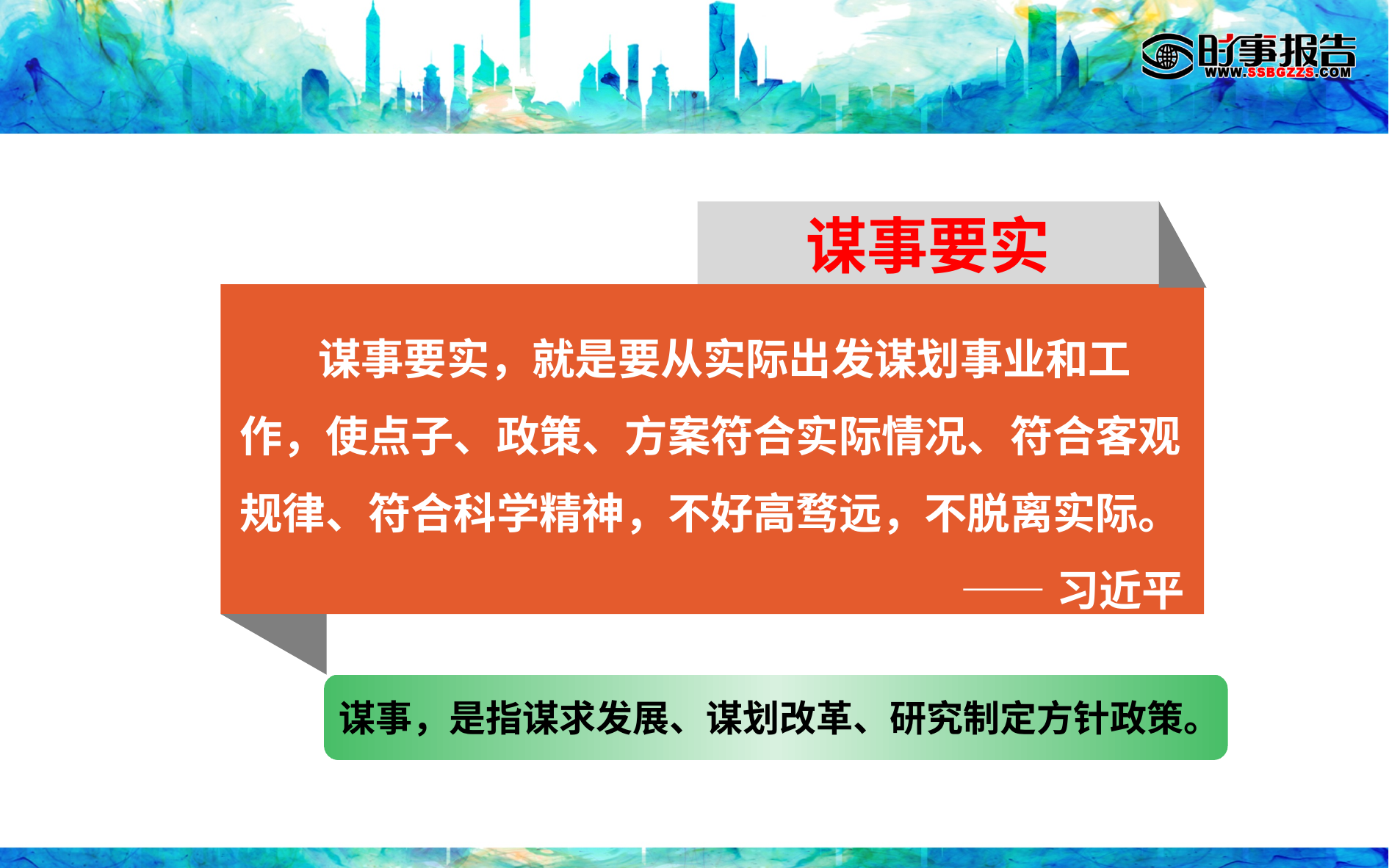

谋事要实
       谋事要实，就是要从实际出发谋划事业和工作，使点子、政策、方案符合实际情况、符合客观规律、符合科学精神，不好高骛远，不脱离实际。
——习近平
谋事，是指谋求发展、谋划改革、研究制定方针政策。